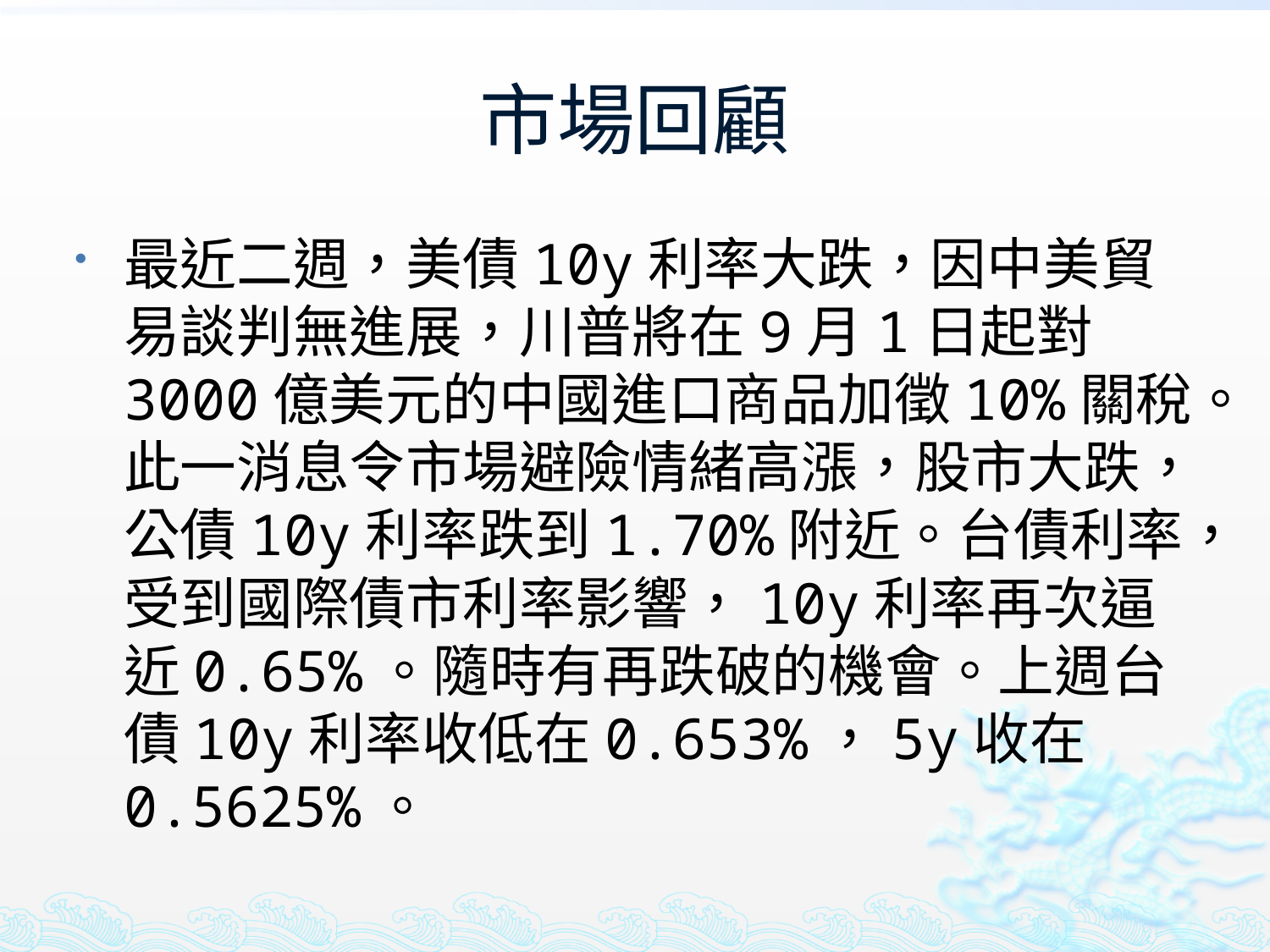

# 市場回顧
最近二週，美債10y利率大跌，因中美貿易談判無進展，川普將在9月1日起對3000億美元的中國進口商品加徵10%關稅。此一消息令市場避險情緒高漲，股市大跌，公債10y利率跌到1.70%附近。台債利率，受到國際債市利率影響，10y利率再次逼近0.65%。隨時有再跌破的機會。上週台債10y利率收低在0.653%，5y收在0.5625%。